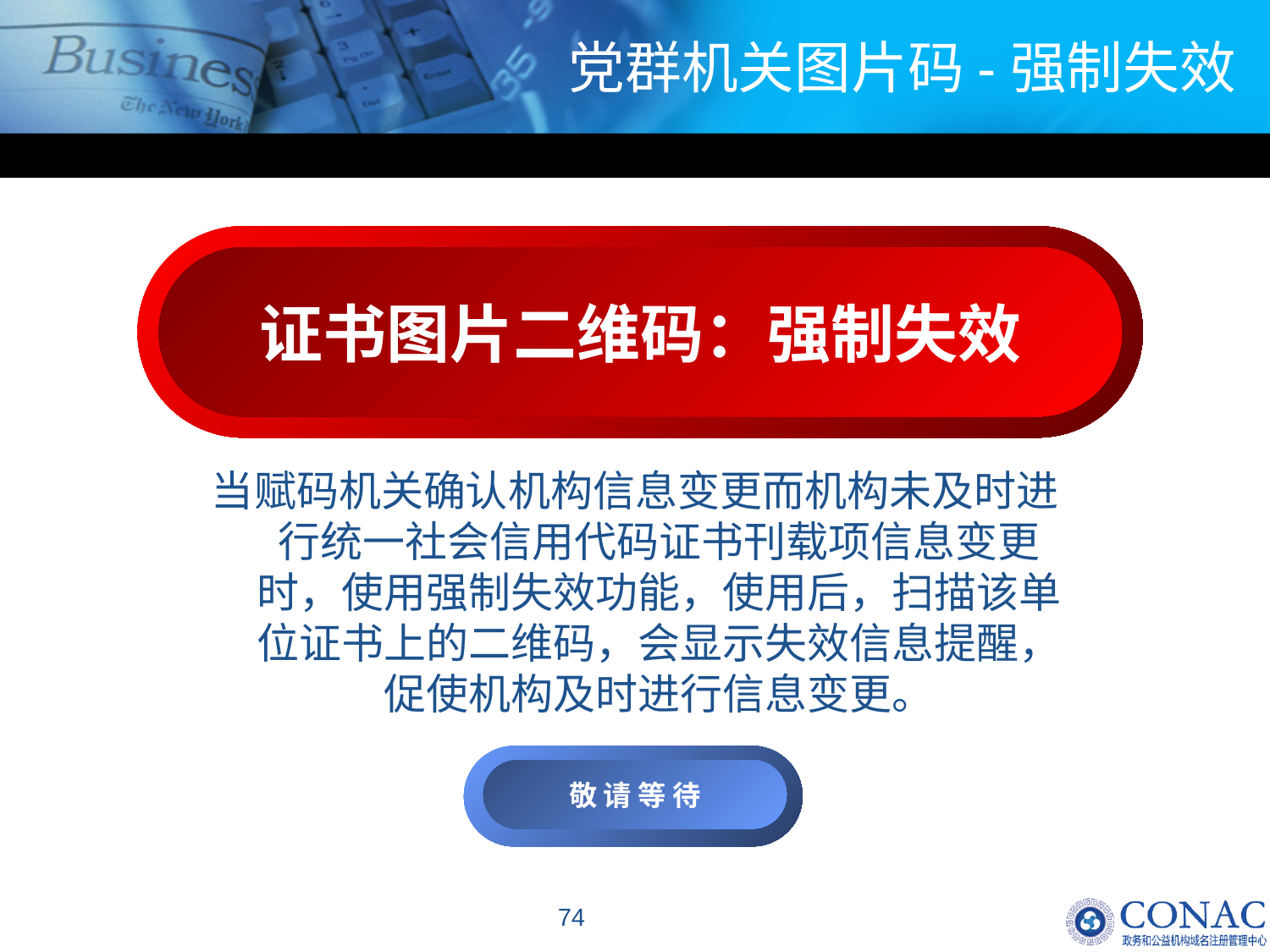

# 党群机关图片码-强制失效

证书图片二维码：强制失效
当赋码机关确认机构信息变更而机构未及时进行统一社会信用代码证书刊载项信息变更时，使用强制失效功能，使用后，扫描该单位证书上的二维码，会显示失效信息提醒，促使机构及时进行信息变更。

敬 请 等 待
74